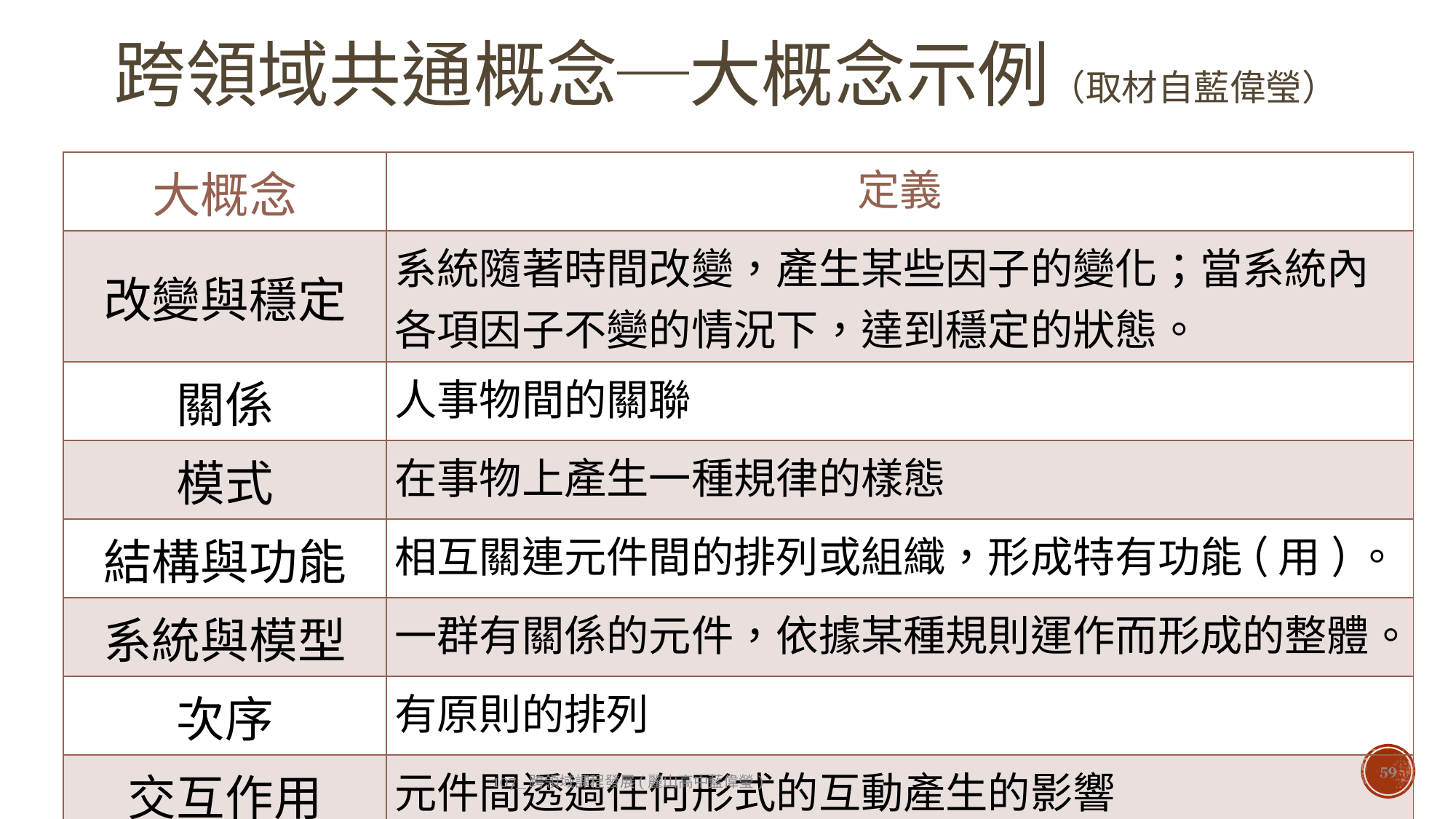

# 跨領域共通概念─大概念示例（取材自藍偉瑩）
| 大概念 | 定義 |
| --- | --- |
| 改變與穩定 | 系統隨著時間改變，產生某些因子的變化；當系統內各項因子不變的情況下，達到穩定的狀態。 |
| 關係 | 人事物間的關聯 |
| 模式 | 在事物上產生一種規律的樣態 |
| 結構與功能 | 相互關連元件間的排列或組織，形成特有功能(用)。 |
| 系統與模型 | 一群有關係的元件，依據某種規則運作而形成的整體。 |
| 次序 | 有原則的排列 |
| 交互作用 | 元件間透過任何形式的互動產生的影響 |
59
107_跨領域課程發展(麗山高中藍偉瑩)